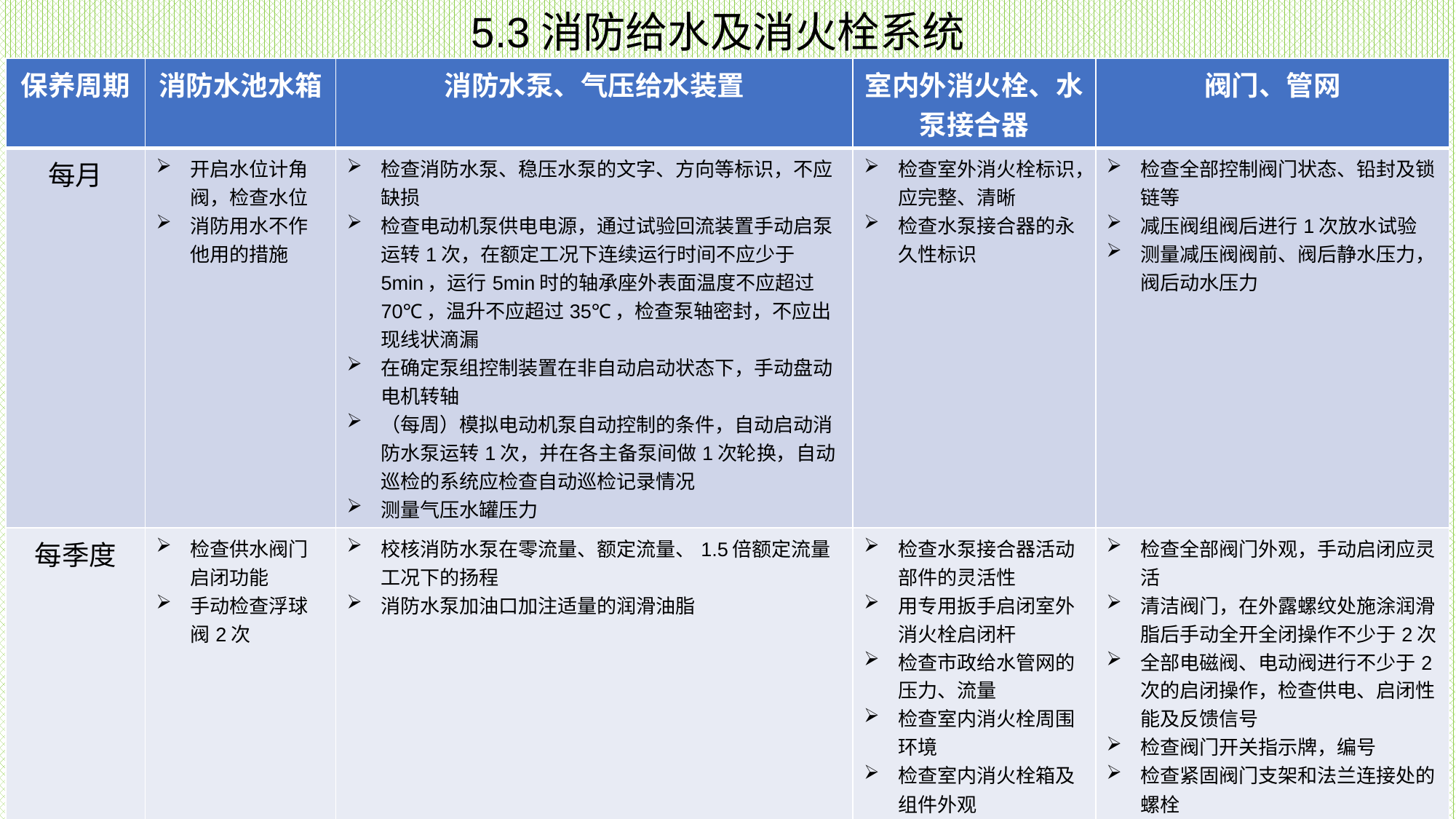

5.3消防给水及消火栓系统

| 保养周期 | 消防水池水箱 | 消防水泵、气压给水装置 | 室内外消火栓、水泵接合器 | 阀门、管网 |
| --- | --- | --- | --- | --- |
| 每月 | 开启水位计角阀，检查水位 消防用水不作他用的措施 | 检查消防水泵、稳压水泵的文字、方向等标识，不应缺损 检查电动机泵供电电源，通过试验回流装置手动启泵运转1次，在额定工况下连续运行时间不应少于5min，运行5min时的轴承座外表面温度不应超过70℃，温升不应超过35℃，检查泵轴密封，不应出现线状滴漏 在确定泵组控制装置在非自动启动状态下，手动盘动电机转轴 （每周）模拟电动机泵自动控制的条件，自动启动消防水泵运转1次，并在各主备泵间做1次轮换，自动巡检的系统应检查自动巡检记录情况 测量气压水罐压力 | 检查室外消火栓标识，应完整、清晰 检查水泵接合器的永久性标识 | 检查全部控制阀门状态、铅封及锁链等 减压阀组阀后进行1次放水试验 测量减压阀阀前、阀后静水压力，阀后动水压力 |
| 每季度 | 检查供水阀门启闭功能 手动检查浮球阀2次 | 校核消防水泵在零流量、额定流量、1.5倍额定流量工况下的扬程 消防水泵加油口加注适量的润滑油脂 | 检查水泵接合器活动部件的灵活性 用专用扳手启闭室外消火栓启闭杆 检查市政给水管网的压力、流量 检查室内消火栓周围环境 检查室内消火栓箱及组件外观 室内消火栓进行1次严密性试验 | 检查全部阀门外观，手动启闭应灵活 清洁阀门，在外露螺纹处施涂润滑脂后手动全开全闭操作不少于2次 全部电磁阀、电动阀进行不少于2次的启闭操作，检查供电、启闭性能及反馈信号 检查阀门开关指示牌，编号 检查紧固阀门支架和法兰连接处的螺栓 全部末端试水阀和报警阀的放水试验阀进行1次放水试验，检查系统启动、报警功能以及出水情况 |